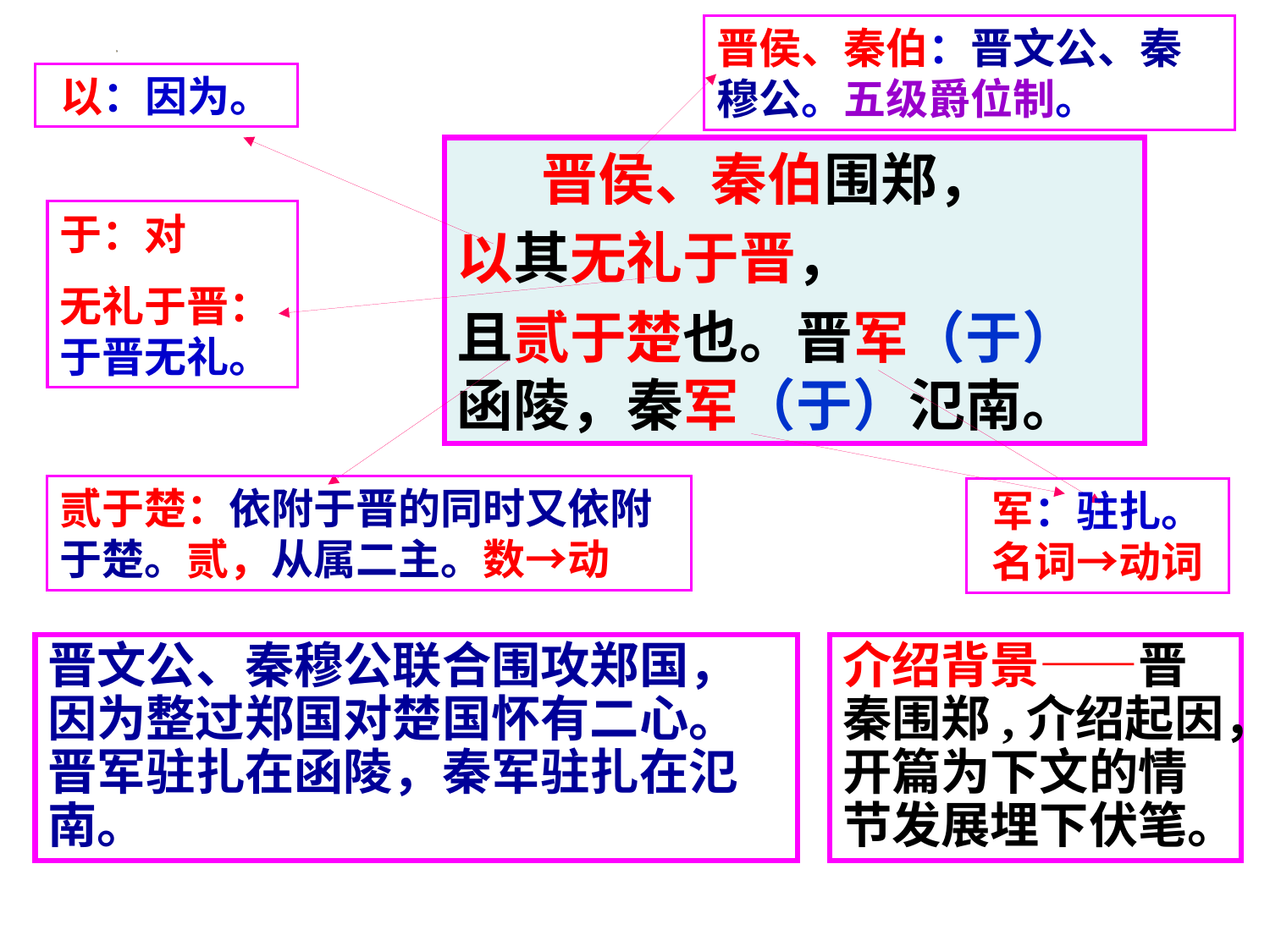

晋侯、秦伯：晋文公、秦穆公。五级爵位制。
以：因为。
　　晋侯、秦伯围郑，
以其无礼于晋，
且贰于楚也。晋军（于）函陵，秦军（于）氾南。
于：对
无礼于晋：于晋无礼。
贰于楚：依附于晋的同时又依附于楚。贰，从属二主。数→动
军：驻扎。名词→动词
晋文公、秦穆公联合围攻郑国，因为整过郑国对楚国怀有二心。晋军驻扎在函陵，秦军驻扎在氾南。
介绍背景——晋秦围郑,介绍起因，开篇为下文的情节发展埋下伏笔。